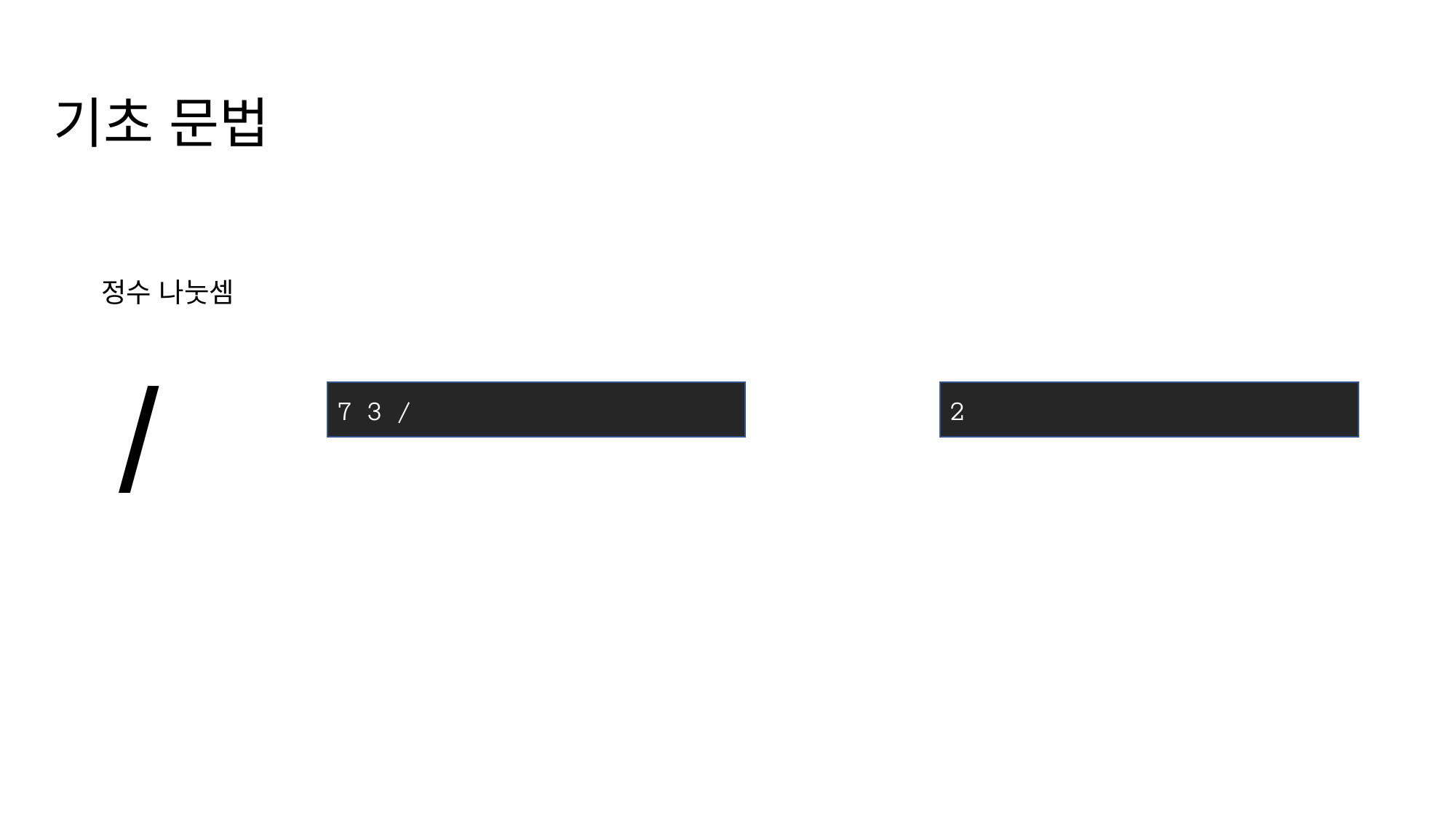

기초 문법
/
정수 나눗셈
7 3 /
2